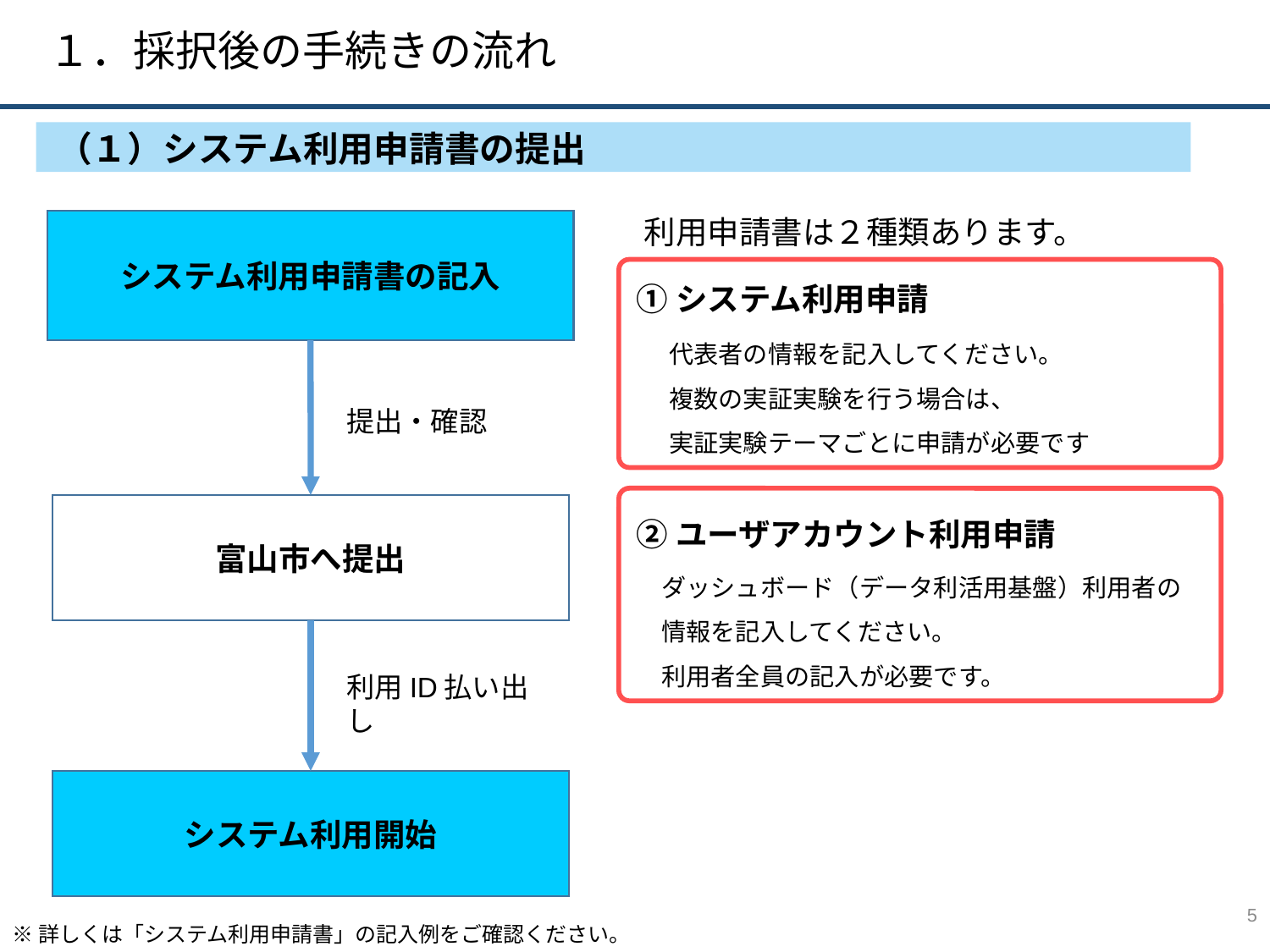

１．採択後の手続きの流れ
（１）システム利用申請書の提出

利用申請書は２種類あります。
システム利用申請書の記入
①システム利用申請

代表者の情報を記入してください。
複数の実証実験を行う場合は、
実証実験テーマごとに申請が必要です
提出・確認

②ユーザアカウント利用申請
富山市へ提出
ダッシュボード（データ利活用基盤）利用者の情報を記入してください。
利用者全員の記入が必要です。
利用ID払い出し
システム利用開始
5
※詳しくは「システム利用申請書」の記入例をご確認ください。